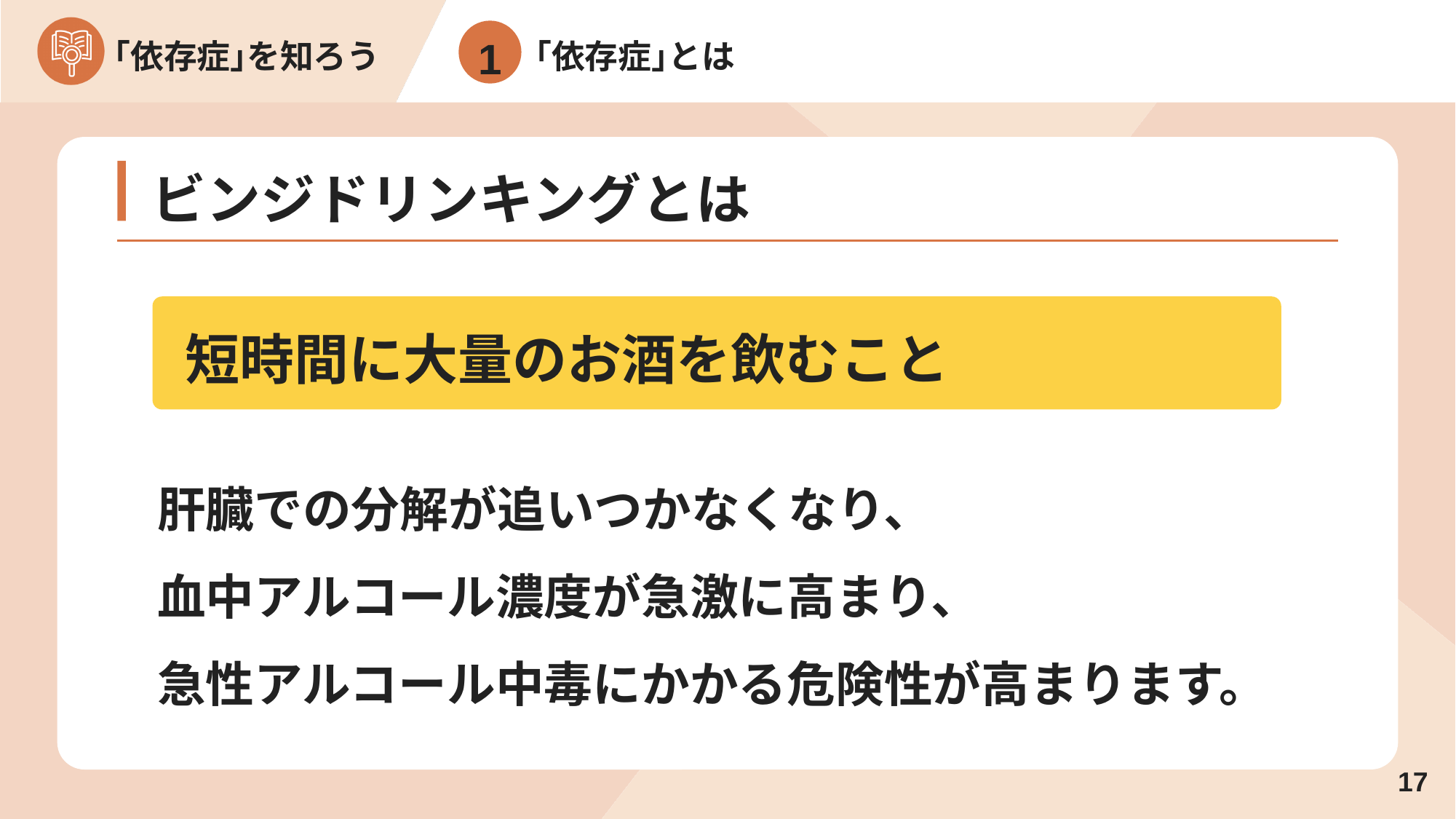

1
｢依存症｣とは

ビンジドリンキングとは

短時間に大量のお酒を飲むこと
肝臓での分解が追いつかなくなり、
血中アルコール濃度が急激に高まり、
急性アルコール中毒にかかる危険性が高まります。
17